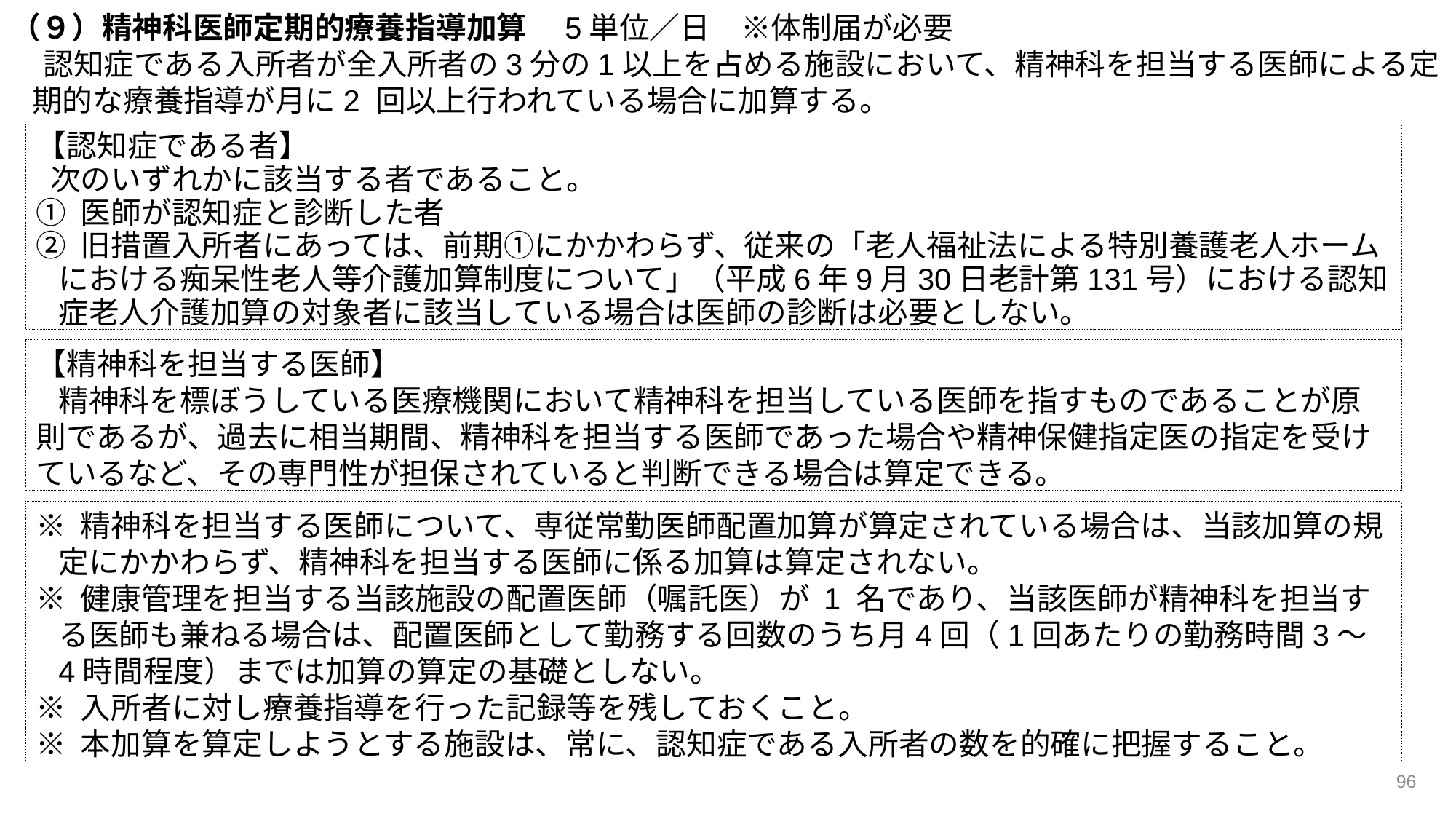

（９）精神科医師定期的療養指導加算　5単位／日　※体制届が必要
認知症である入所者が全入所者の3分の1以上を占める施設において、精神科を担当する医師による定期的な療養指導が月に2 回以上行われている場合に加算する。
【認知症である者】
 次のいずれかに該当する者であること。
① 医師が認知症と診断した者
② 旧措置入所者にあっては、前期①にかかわらず、従来の「老人福祉法による特別養護老人ホームにおける痴呆性老人等介護加算制度について」（平成6年9月30日老計第131号）における認知症老人介護加算の対象者に該当している場合は医師の診断は必要としない。
【精神科を担当する医師】
精神科を標ぼうしている医療機関において精神科を担当している医師を指すものであることが原則であるが、過去に相当期間、精神科を担当する医師であった場合や精神保健指定医の指定を受けているなど、その専門性が担保されていると判断できる場合は算定できる。
※ 精神科を担当する医師について、専従常勤医師配置加算が算定されている場合は、当該加算の規定にかかわらず、精神科を担当する医師に係る加算は算定されない。
※ 健康管理を担当する当該施設の配置医師（嘱託医）が 1 名であり、当該医師が精神科を担当する医師も兼ねる場合は、配置医師として勤務する回数のうち月4回（1回あたりの勤務時間3～4時間程度）までは加算の算定の基礎としない。
※ 入所者に対し療養指導を行った記録等を残しておくこと。
※ 本加算を算定しようとする施設は、常に、認知症である入所者の数を的確に把握すること。
96